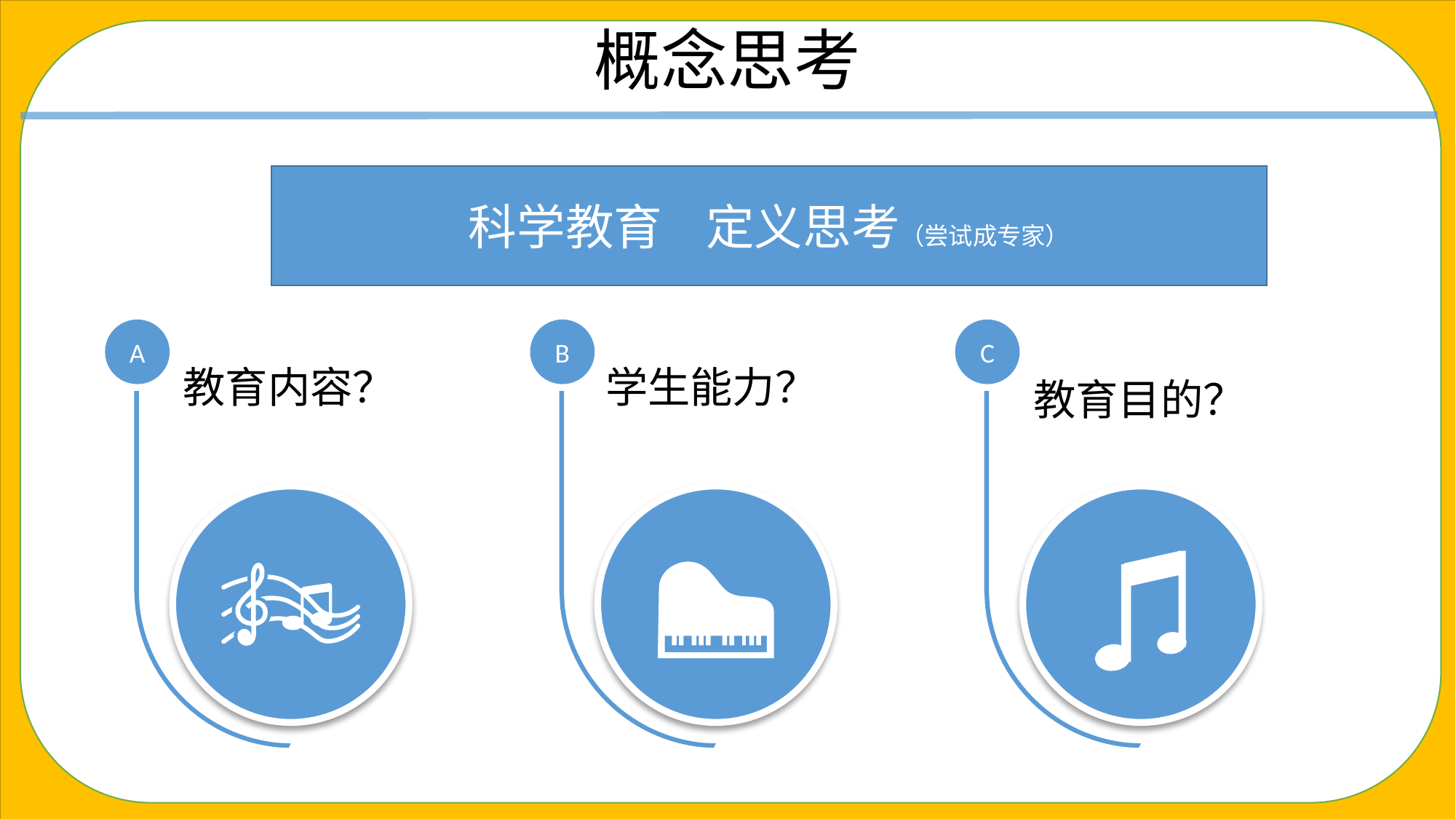

# 概念思考
科学教育    定义思考（尝试成专家）
教育内容？
学生能力？
教育目的？
A
B
C